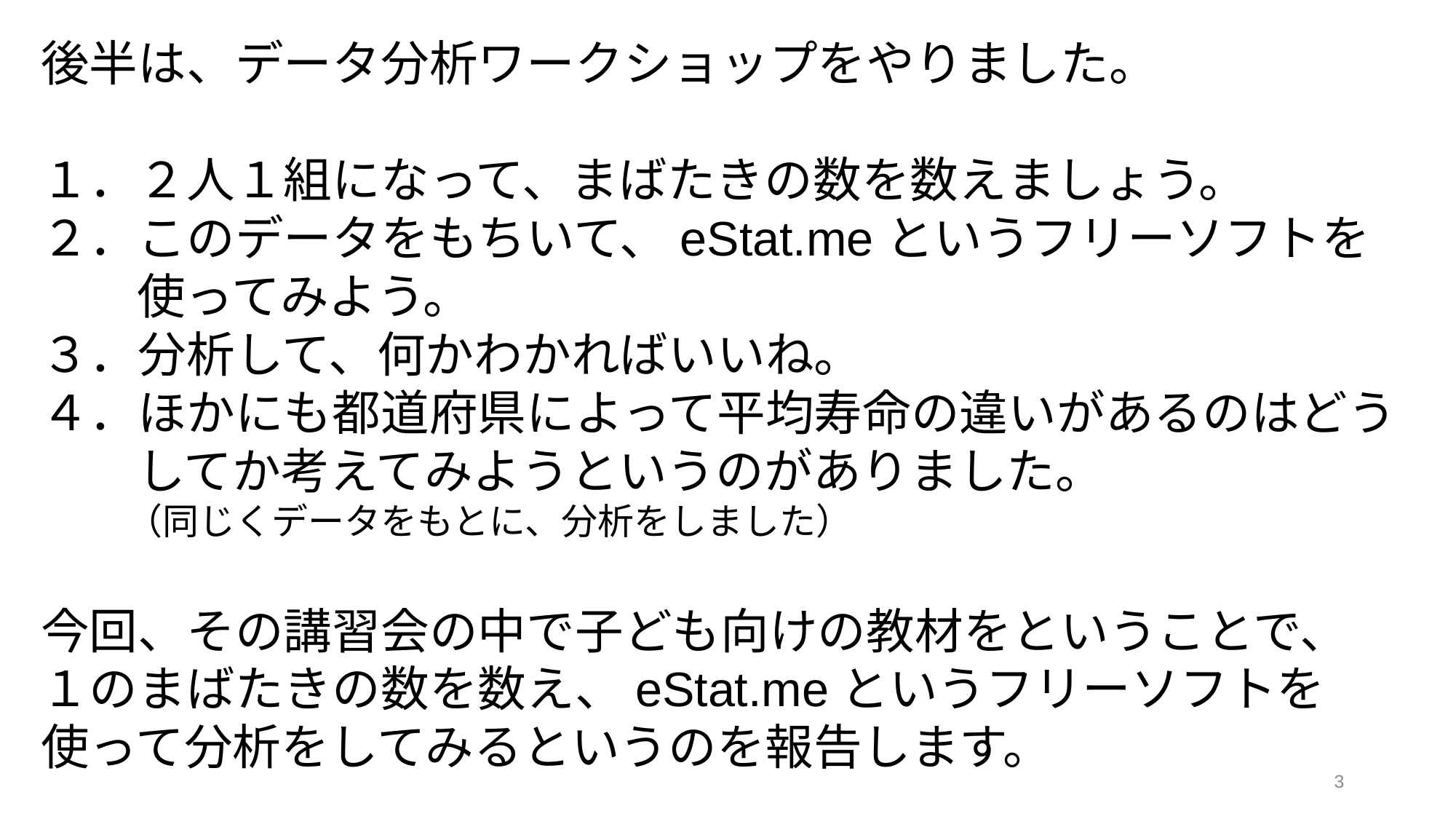

後半は、データ分析ワークショップをやりました。

１．２人１組になって、まばたきの数を数えましょう。
２．このデータをもちいて、eStat.meというフリーソフトを使ってみよう。
３．分析して、何かわかればいいね。
４．ほかにも都道府県によって平均寿命の違いがあるのはどうしてか考えてみようというのがありました。
（同じくデータをもとに、分析をしました）

今回、その講習会の中で子ども向けの教材をということで、
１のまばたきの数を数え、eStat.meというフリーソフトを使って分析をしてみるというのを報告します。
3